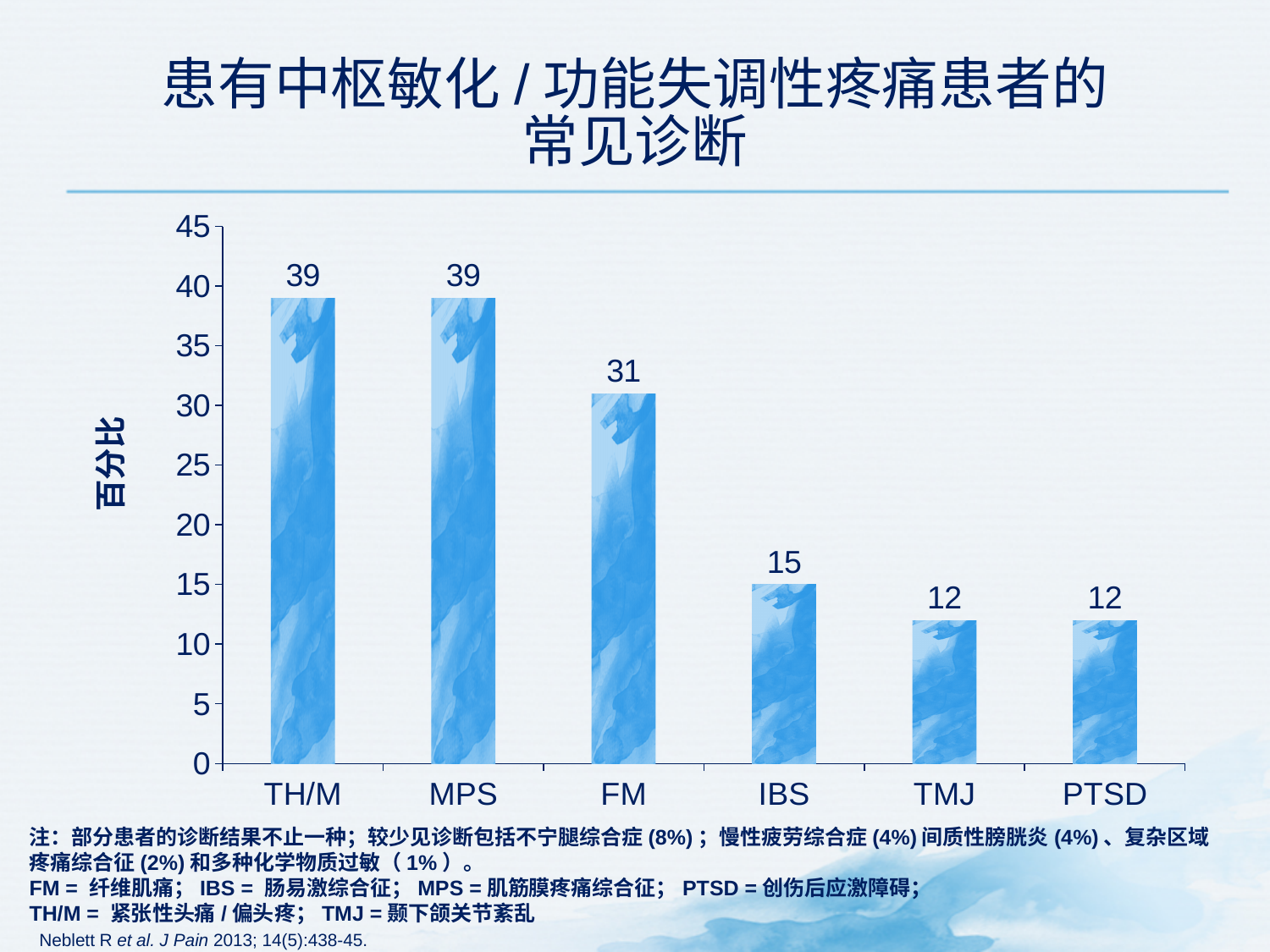

# 患有中枢敏化/功能失调性疼痛患者的 常见诊断

### Chart

| Category | Series 1 |
|---|---|
| TH/M | 39.0 |
| MPS | 39.0 |
| FM | 31.0 |
| IBS | 15.0 |
| TMJ | 12.0 |
| PTSD | 12.0 |
注：部分患者的诊断结果不止一种；较少见诊断包括不宁腿综合症(8%)；慢性疲劳综合症(4%)间质性膀胱炎(4%)、复杂区域疼痛综合征(2%)和多种化学物质过敏（1%）。
FM = 纤维肌痛；IBS = 肠易激综合征；MPS =肌筋膜疼痛综合征；PTSD =创伤后应激障碍； 
TH/M = 紧张性头痛/偏头疼；TMJ =颞下颌关节紊乱
 Neblett R et al. J Pain 2013; 14(5):438-45.